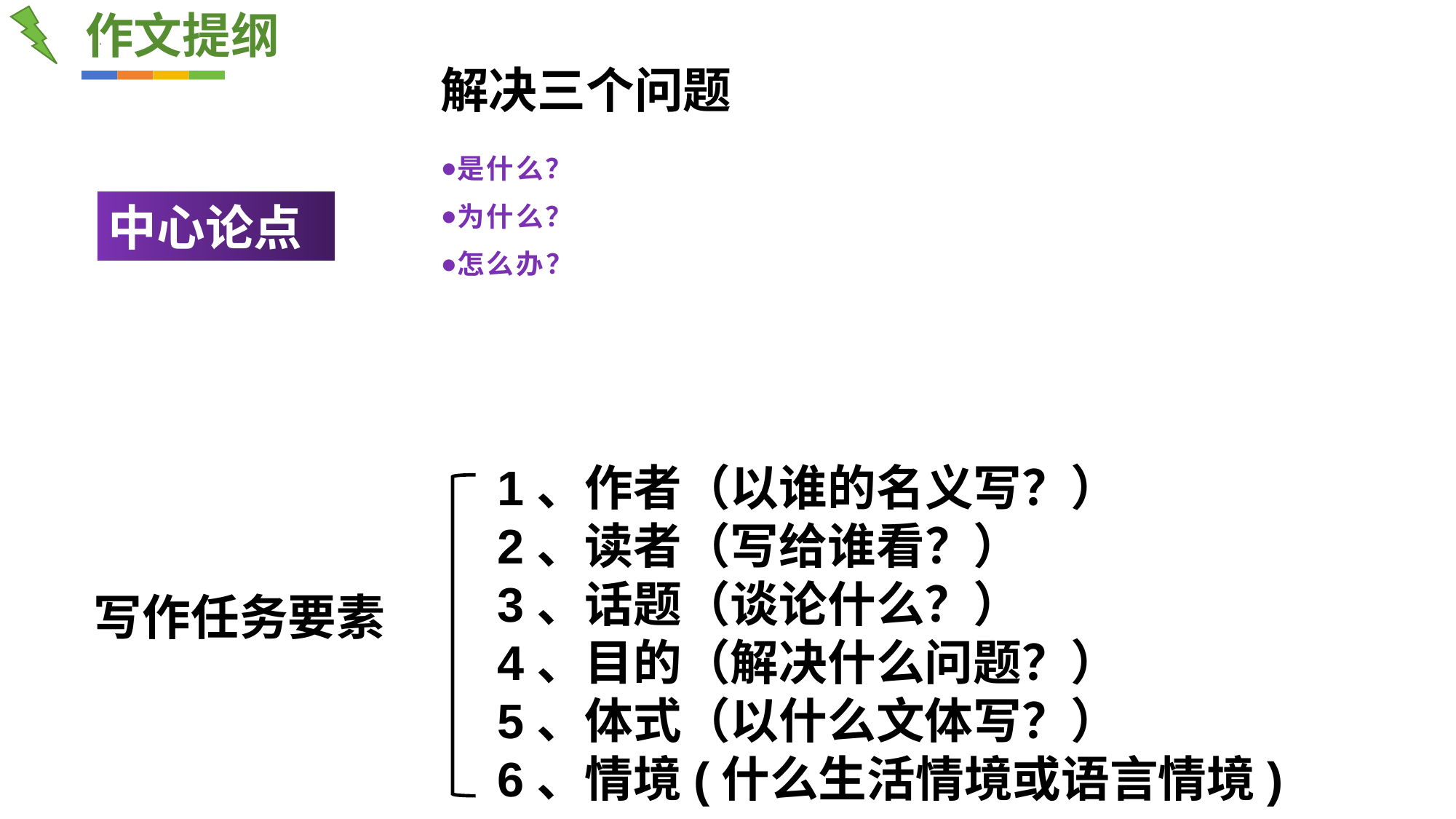

作文提纲

解决三个问题

是什么？
为什么？
怎么办？
中心论点
1、作者（以谁的名义写？）
2、读者（写给谁看？）
3、话题（谈论什么？）
4、目的（解决什么问题？）
5、体式（以什么文体写？）
6、情境(什么生活情境或语言情境)

写作任务要素